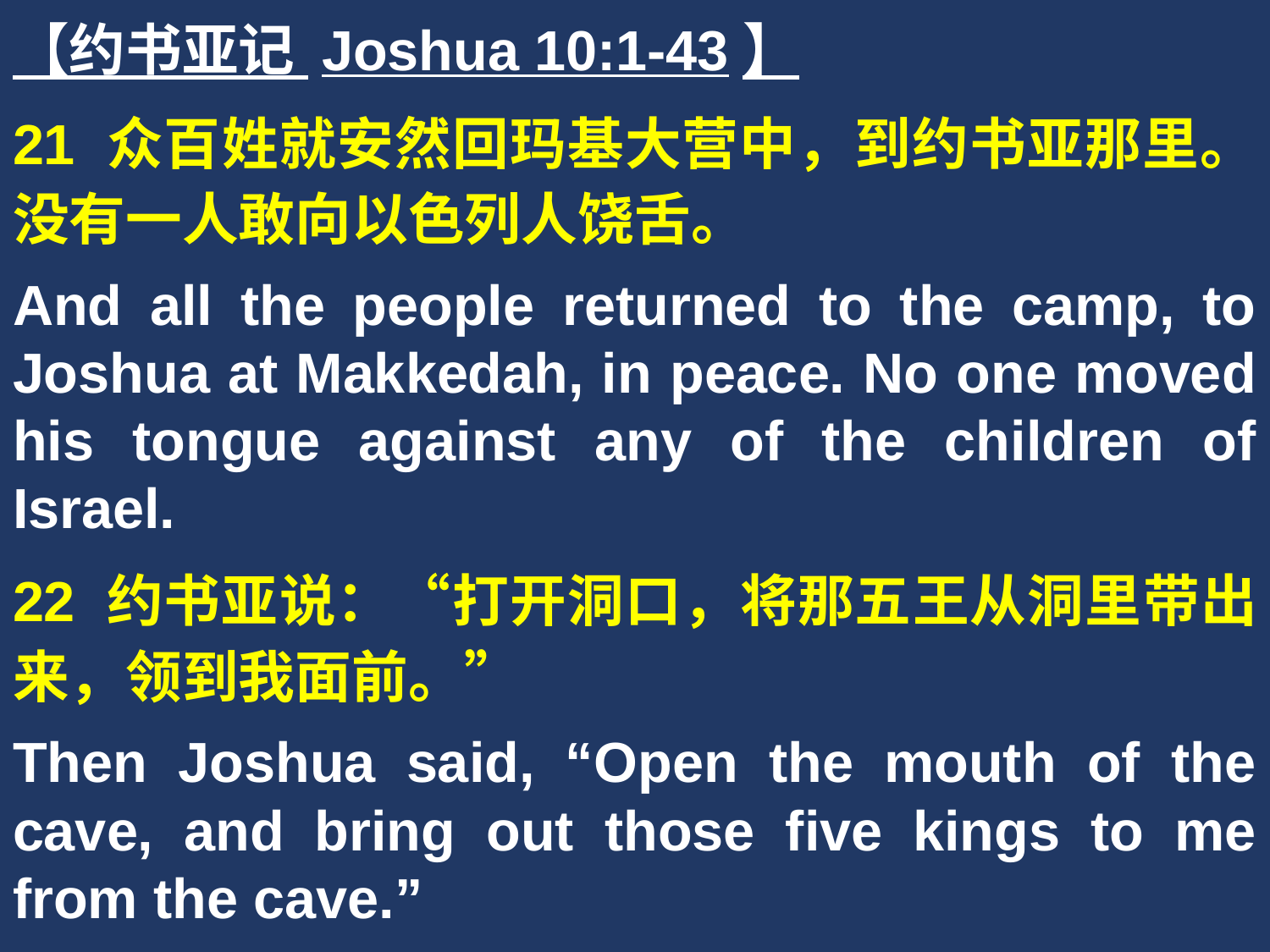

【约书亚记 Joshua 10:1-43】
21 众百姓就安然回玛基大营中，到约书亚那里。没有一人敢向以色列人饶舌。
And all the people returned to the camp, to Joshua at Makkedah, in peace. No one moved his tongue against any of the children of Israel.
22 约书亚说：“打开洞口，将那五王从洞里带出来，领到我面前。”
Then Joshua said, “Open the mouth of the cave, and bring out those five kings to me from the cave.”